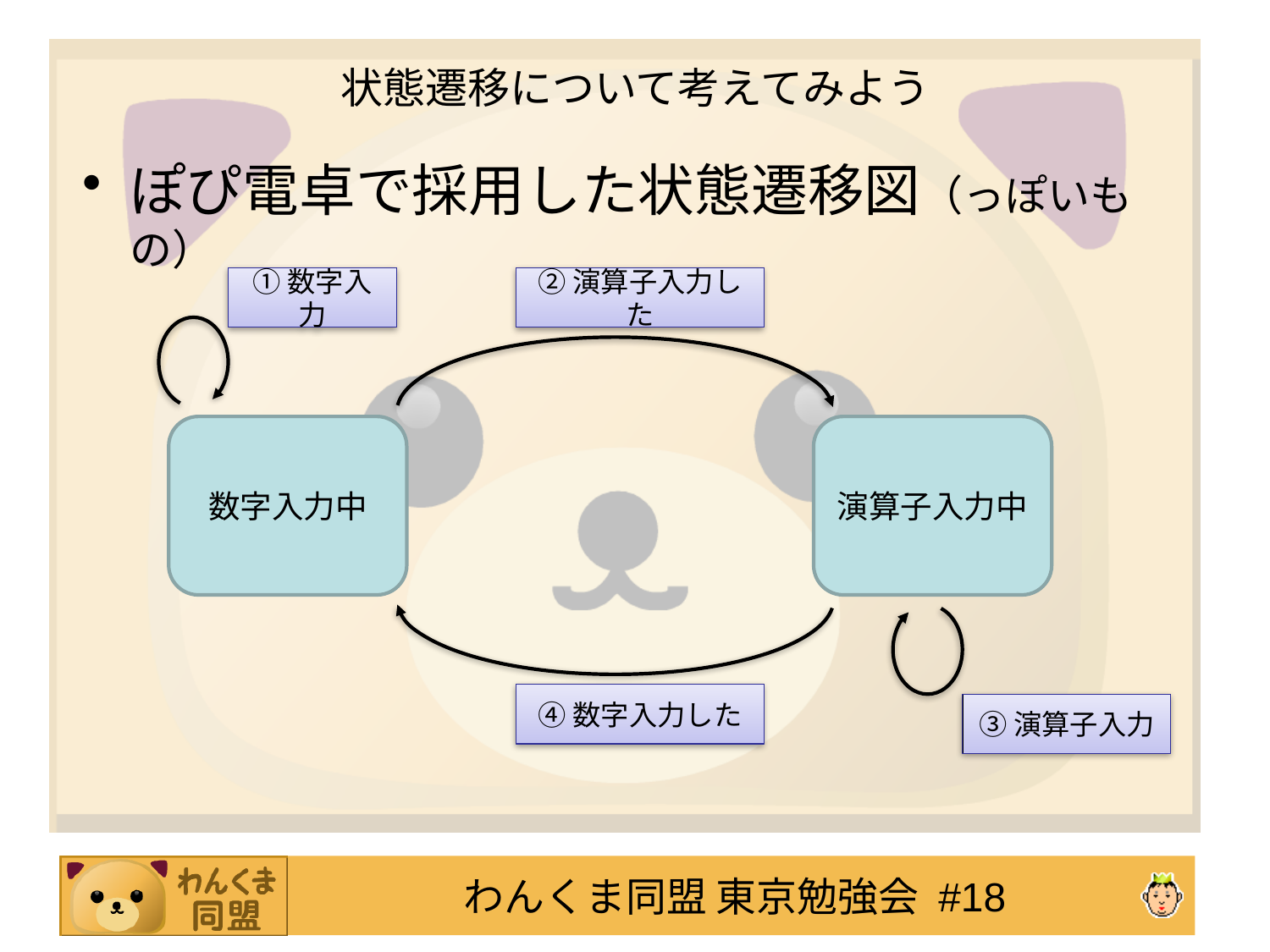

# 状態遷移について考えてみよう
ぽぴ電卓で採用した状態遷移図（っぽいもの）
①数字入力
②演算子入力した

数字入力中
演算子入力中

④数字入力した
③演算子入力